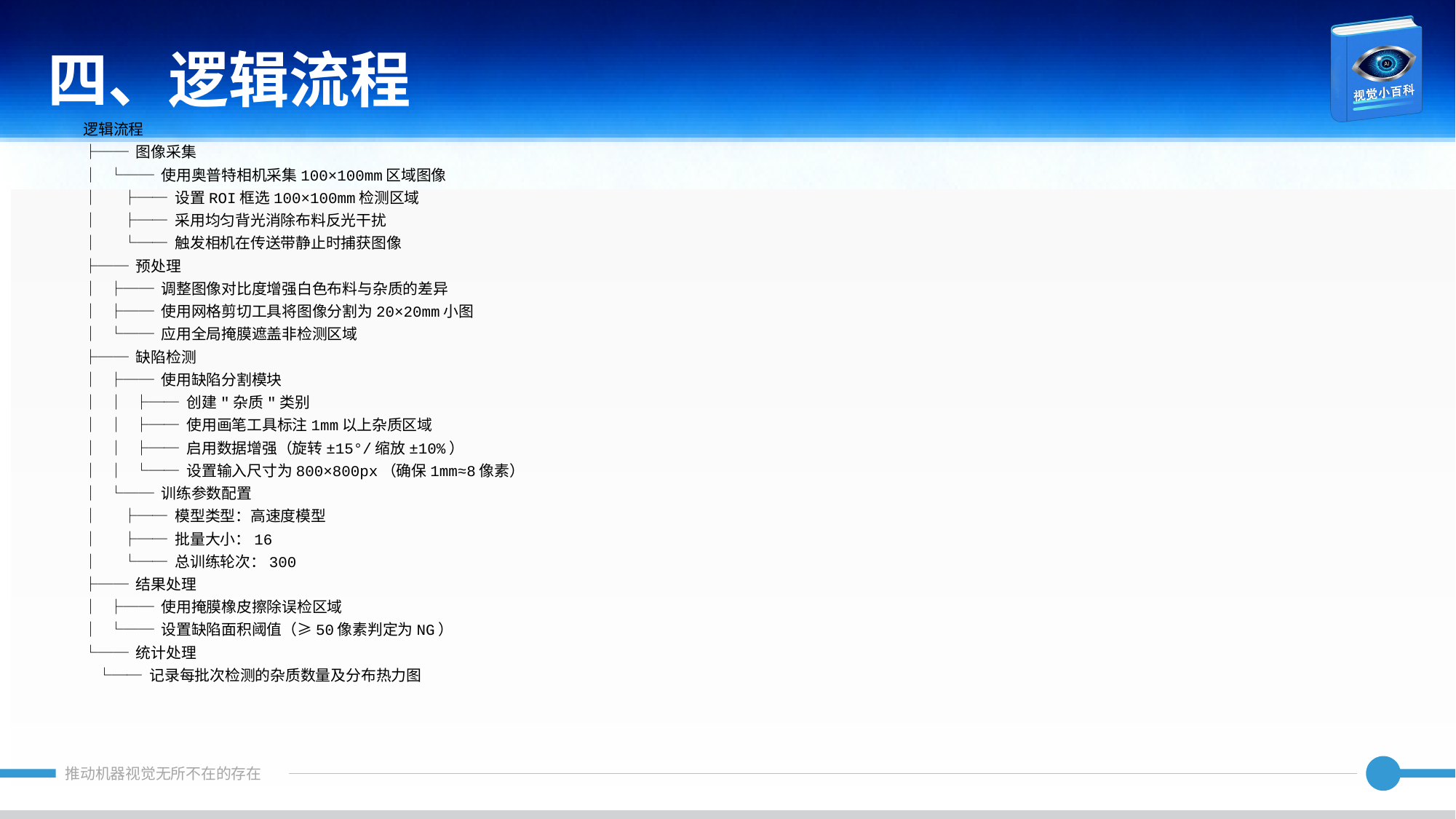

四、逻辑流程

逻辑流程
├── 图像采集
│   └── 使用奥普特相机采集100×100mm区域图像
│       ├── 设置ROI框选100×100mm检测区域
│       ├── 采用均匀背光消除布料反光干扰
│       └── 触发相机在传送带静止时捕获图像
├── 预处理
│   ├── 调整图像对比度增强白色布料与杂质的差异
│   ├── 使用网格剪切工具将图像分割为20×20mm小图
│   └── 应用全局掩膜遮盖非检测区域
├── 缺陷检测
│   ├── 使用缺陷分割模块
│   │   ├── 创建"杂质"类别
│   │   ├── 使用画笔工具标注1mm以上杂质区域
│   │   ├── 启用数据增强（旋转±15°/缩放±10%）
│   │   └── 设置输入尺寸为800×800px（确保1mm≈8像素）
│   └── 训练参数配置
│       ├── 模型类型：高速度模型
│       ├── 批量大小：16
│       └── 总训练轮次：300
├── 结果处理
│   ├── 使用掩膜橡皮擦除误检区域
│   └── 设置缺陷面积阈值（≥50像素判定为NG）
└── 统计处理
    └── 记录每批次检测的杂质数量及分布热力图
9